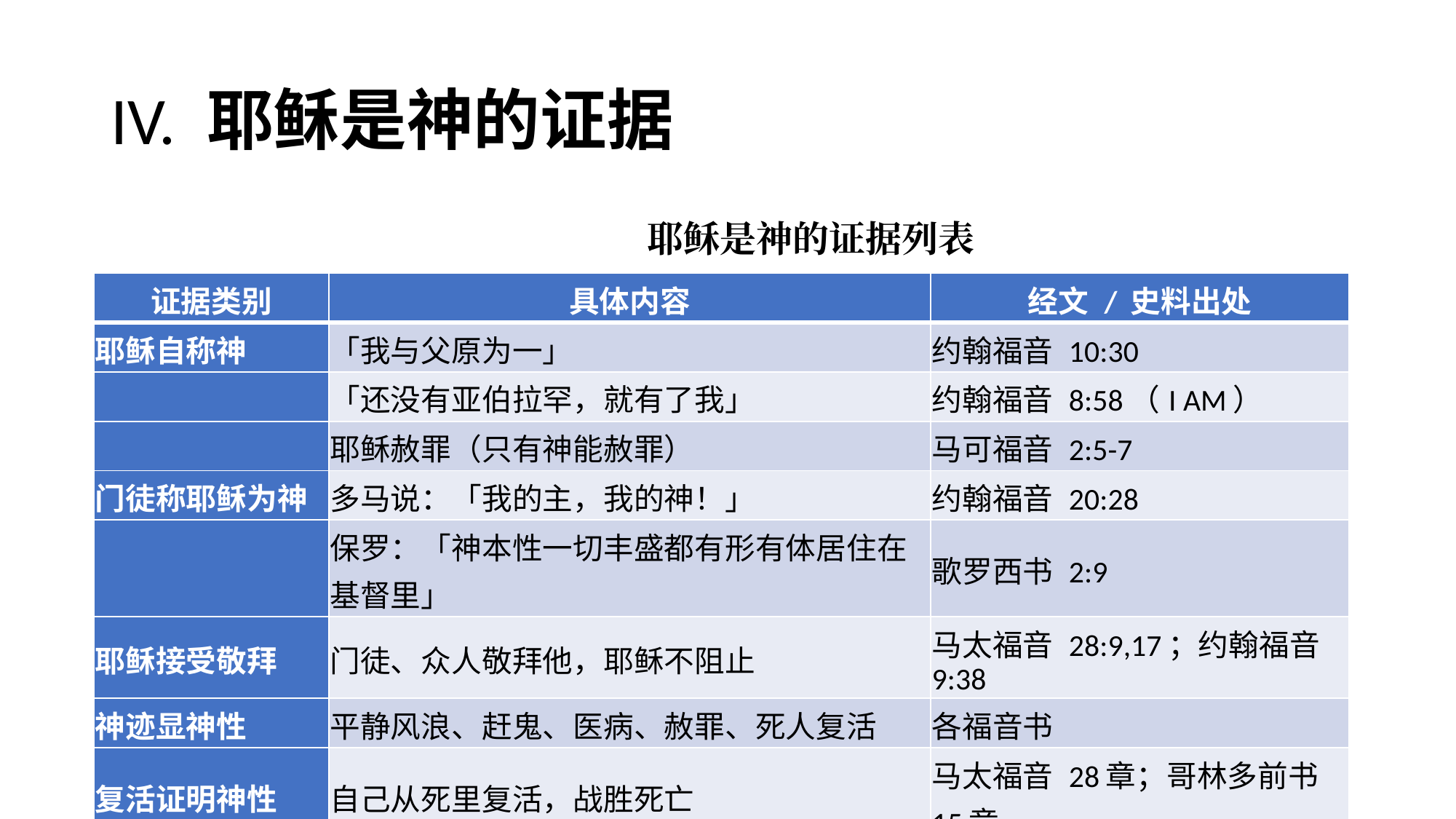

# IV. 耶稣是神的证据
耶稣是神的证据列表
| 证据类别 | 具体内容 | 经文 / 史料出处 |
| --- | --- | --- |
| 耶稣自称神 | 「我与父原为一」 | 约翰福音 10:30 |
|  | 「还没有亚伯拉罕，就有了我」 | 约翰福音 8:58（I AM） |
|  | 耶稣赦罪（只有神能赦罪） | 马可福音 2:5-7 |
| 门徒称耶稣为神 | 多马说：「我的主，我的神！」 | 约翰福音 20:28 |
|  | 保罗：「神本性一切丰盛都有形有体居住在基督里」 | 歌罗西书 2:9 |
| 耶稣接受敬拜 | 门徒、众人敬拜他，耶稣不阻止 | 马太福音 28:9,17；约翰福音 9:38 |
| 神迹显神性 | 平静风浪、赶鬼、医病、赦罪、死人复活 | 各福音书 |
| 复活证明神性 | 自己从死里复活，战胜死亡 | 马太福音 28章；哥林多前书 15章 |